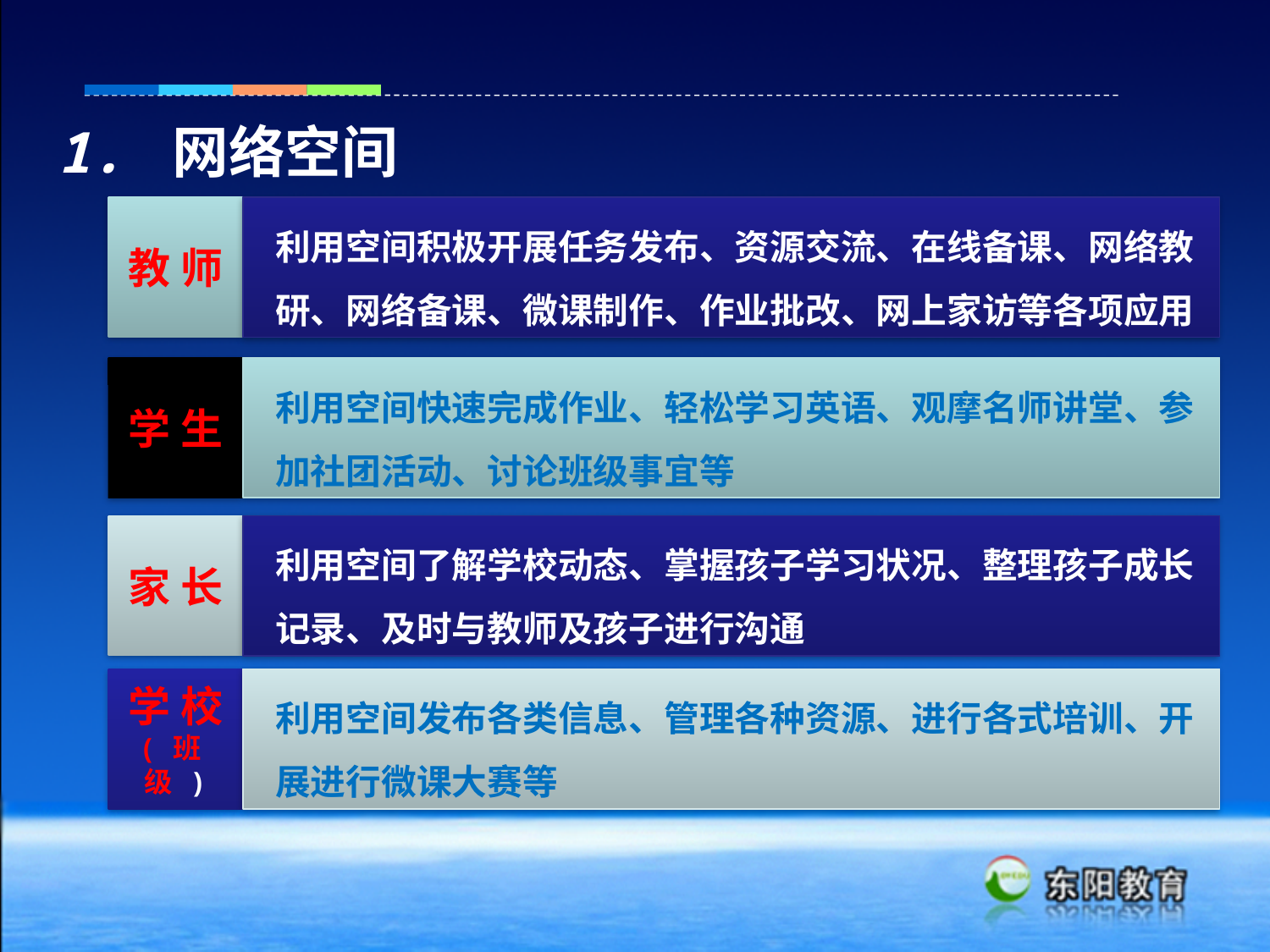

1. 网络空间
教师
利用空间积极开展任务发布、资源交流、在线备课、网络教研、网络备课、微课制作、作业批改、网上家访等各项应用
学生
利用空间快速完成作业、轻松学习英语、观摩名师讲堂、参加社团活动、讨论班级事宜等
家长
利用空间了解学校动态、掌握孩子学习状况、整理孩子成长记录、及时与教师及孩子进行沟通
学校
(班级)
利用空间发布各类信息、管理各种资源、进行各式培训、开展进行微课大赛等